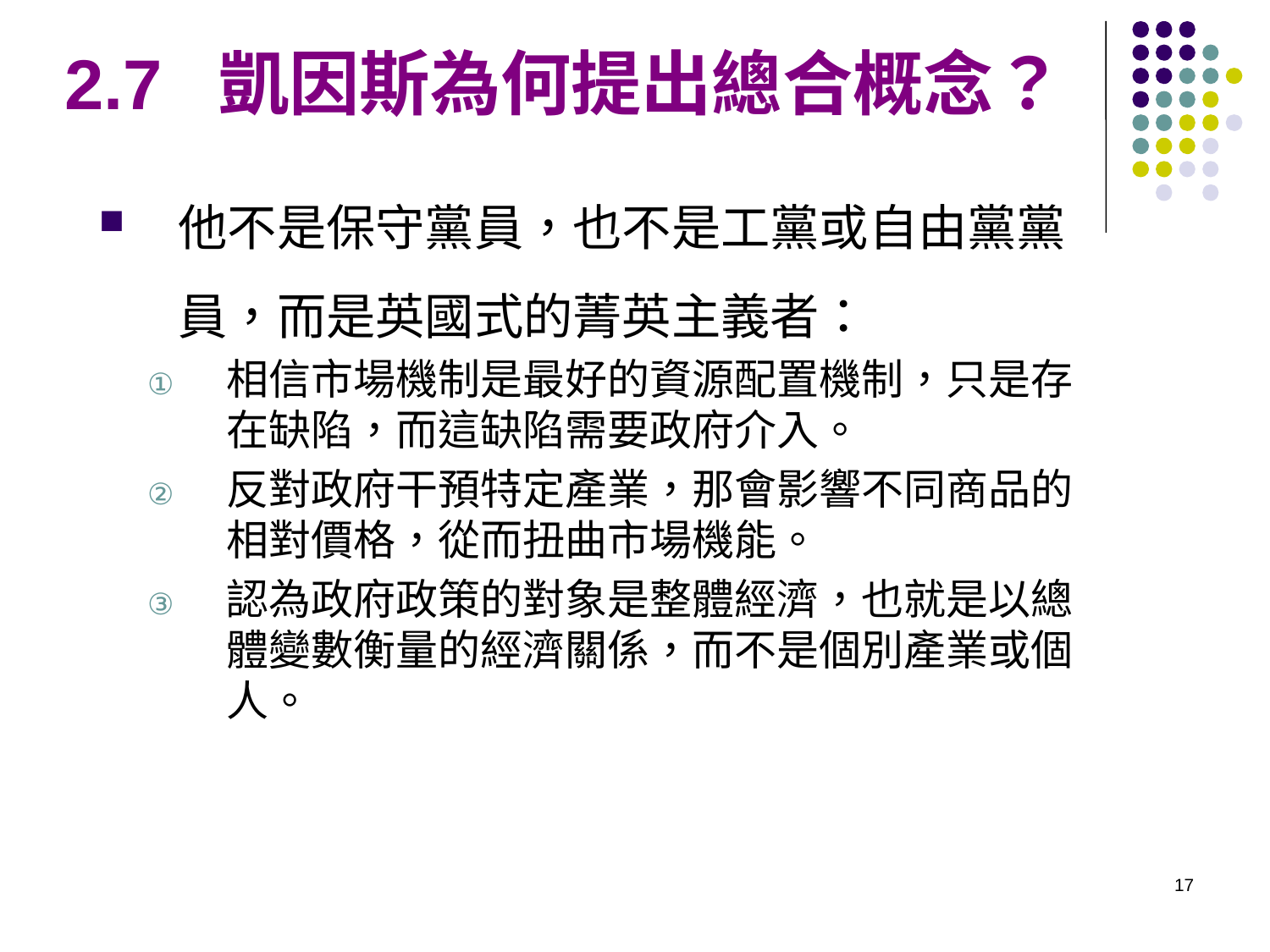

# 2.7  凱因斯為何提出總合概念？
他不是保守黨員，也不是工黨或自由黨黨員，而是英國式的菁英主義者：
相信市場機制是最好的資源配置機制，只是存在缺陷，而這缺陷需要政府介入。
反對政府干預特定產業，那會影響不同商品的相對價格，從而扭曲市場機能。
認為政府政策的對象是整體經濟，也就是以總體變數衡量的經濟關係，而不是個別產業或個人。
17